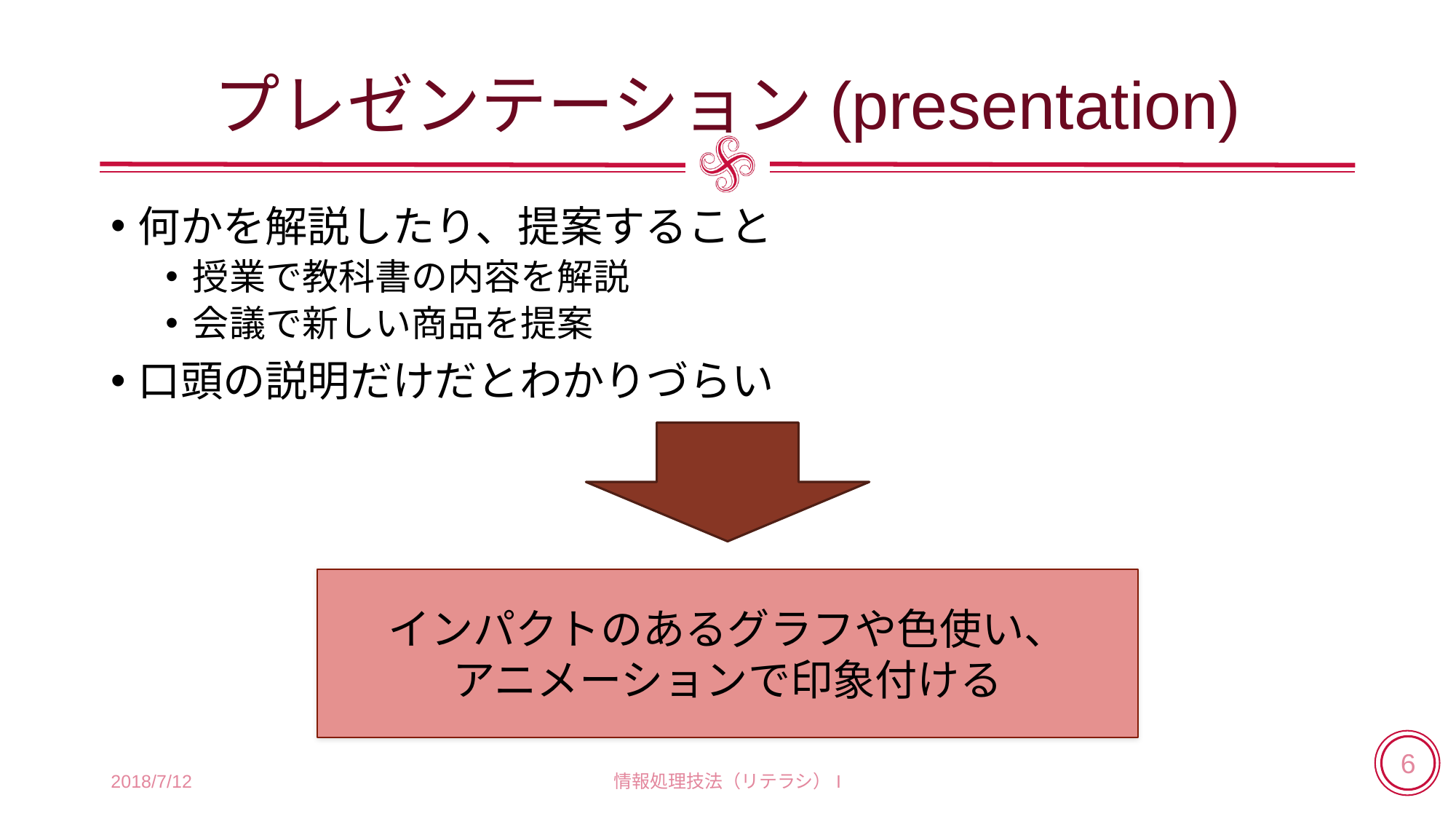

# プレゼンテーション(presentation)
何かを解説したり、提案すること
授業で教科書の内容を解説
会議で新しい商品を提案
口頭の説明だけだとわかりづらい

インパクトのあるグラフや色使い、
アニメーションで印象付ける
2018/7/12
情報処理技法（リテラシ）I